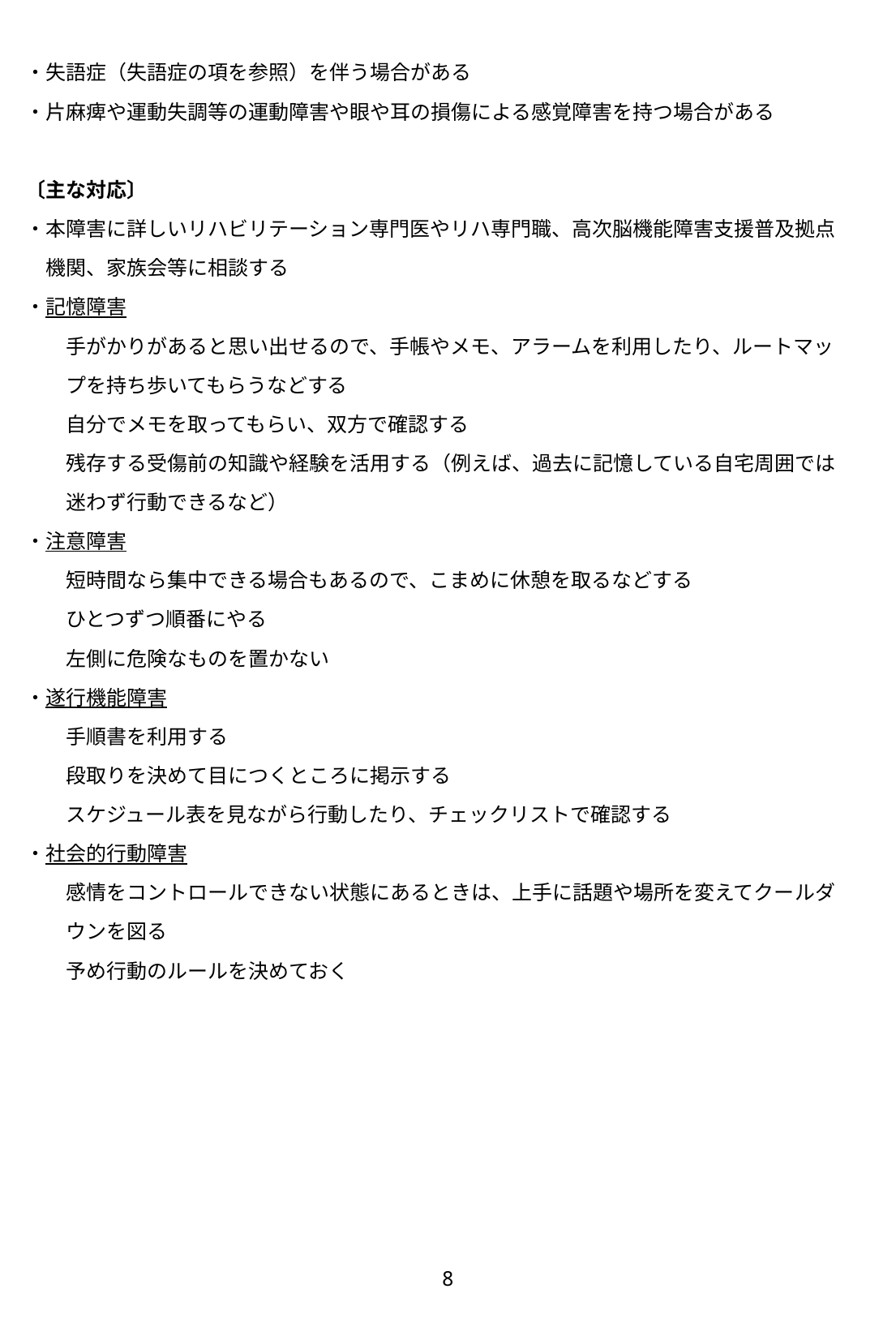

・失語症（失語症の項を参照）を伴う場合がある
・片麻痺や運動失調等の運動障害や眼や耳の損傷による感覚障害を持つ場合がある

〔主な対応〕
・本障害に詳しいリハビリテーション専門医やリハ専門職、高次脳機能障害支援普及拠点
　機関、家族会等に相談する
・記憶障害
　　手がかりがあると思い出せるので、手帳やメモ、アラームを利用したり、ルートマッ
　　プを持ち歩いてもらうなどする
　　自分でメモを取ってもらい、双方で確認する
　　残存する受傷前の知識や経験を活用する（例えば、過去に記憶している自宅周囲では
　　迷わず行動できるなど）
・注意障害
　　短時間なら集中できる場合もあるので、こまめに休憩を取るなどする
　　ひとつずつ順番にやる
　　左側に危険なものを置かない
・遂行機能障害
　　手順書を利用する
　　段取りを決めて目につくところに掲示する
　　スケジュール表を見ながら行動したり、チェックリストで確認する
・社会的行動障害
　　感情をコントロールできない状態にあるときは、上手に話題や場所を変えてクールダ
　　ウンを図る
　　予め行動のルールを決めておく

8